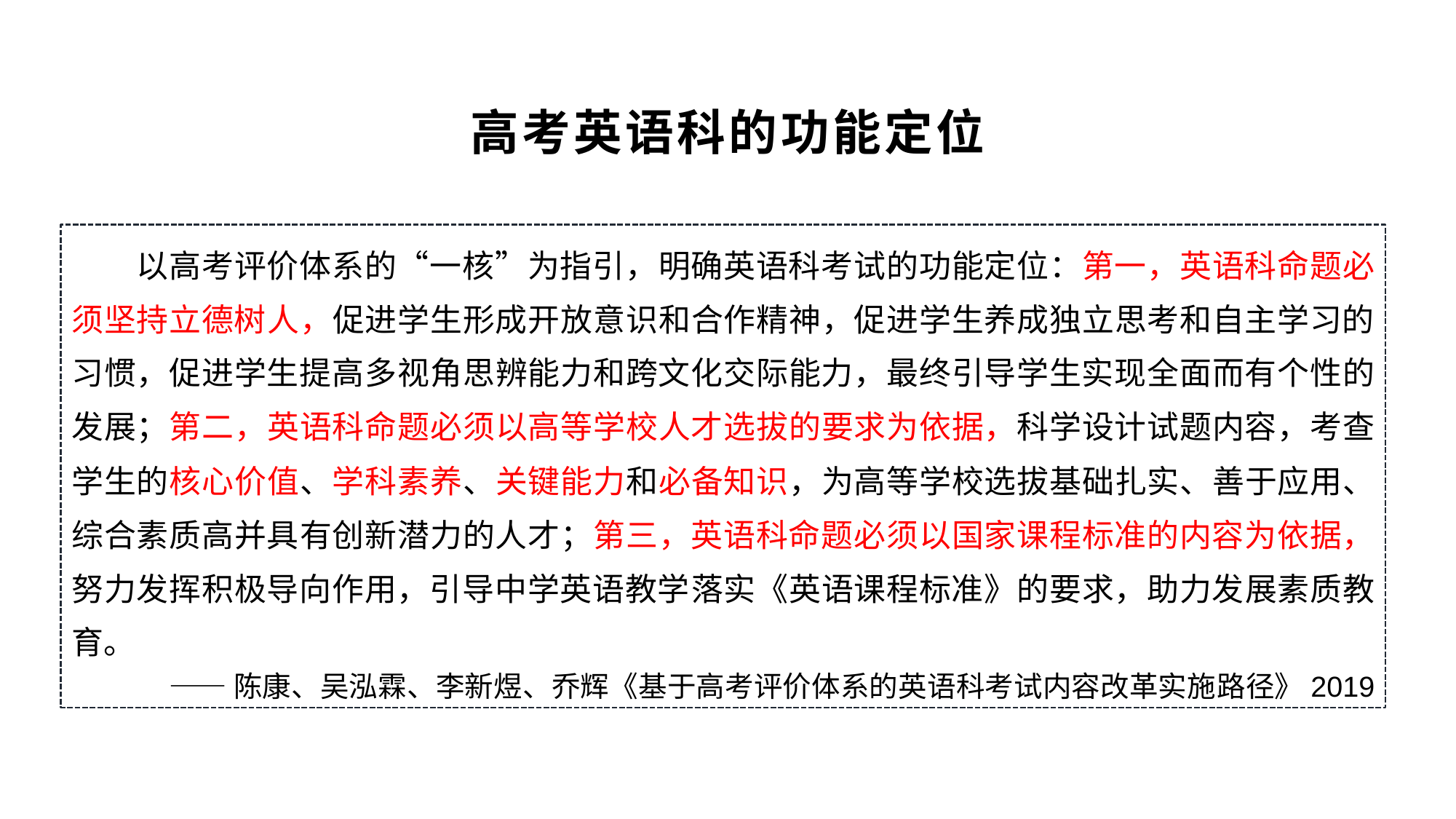

高考英语科的功能定位
　　以高考评价体系的“一核”为指引，明确英语科考试的功能定位：第一，英语科命题必须坚持立德树人，促进学生形成开放意识和合作精神，促进学生养成独立思考和自主学习的习惯，促进学生提高多视角思辨能力和跨文化交际能力，最终引导学生实现全面而有个性的发展；第二，英语科命题必须以高等学校人才选拔的要求为依据，科学设计试题内容，考查学生的核心价值、学科素养、关键能力和必备知识，为高等学校选拔基础扎实、善于应用、综合素质高并具有创新潜力的人才；第三，英语科命题必须以国家课程标准的内容为依据，努力发挥积极导向作用，引导中学英语教学落实《英语课程标准》的要求，助力发展素质教育。
——陈康、吴泓霖、李新煜、乔辉《基于高考评价体系的英语科考试内容改革实施路径》2019